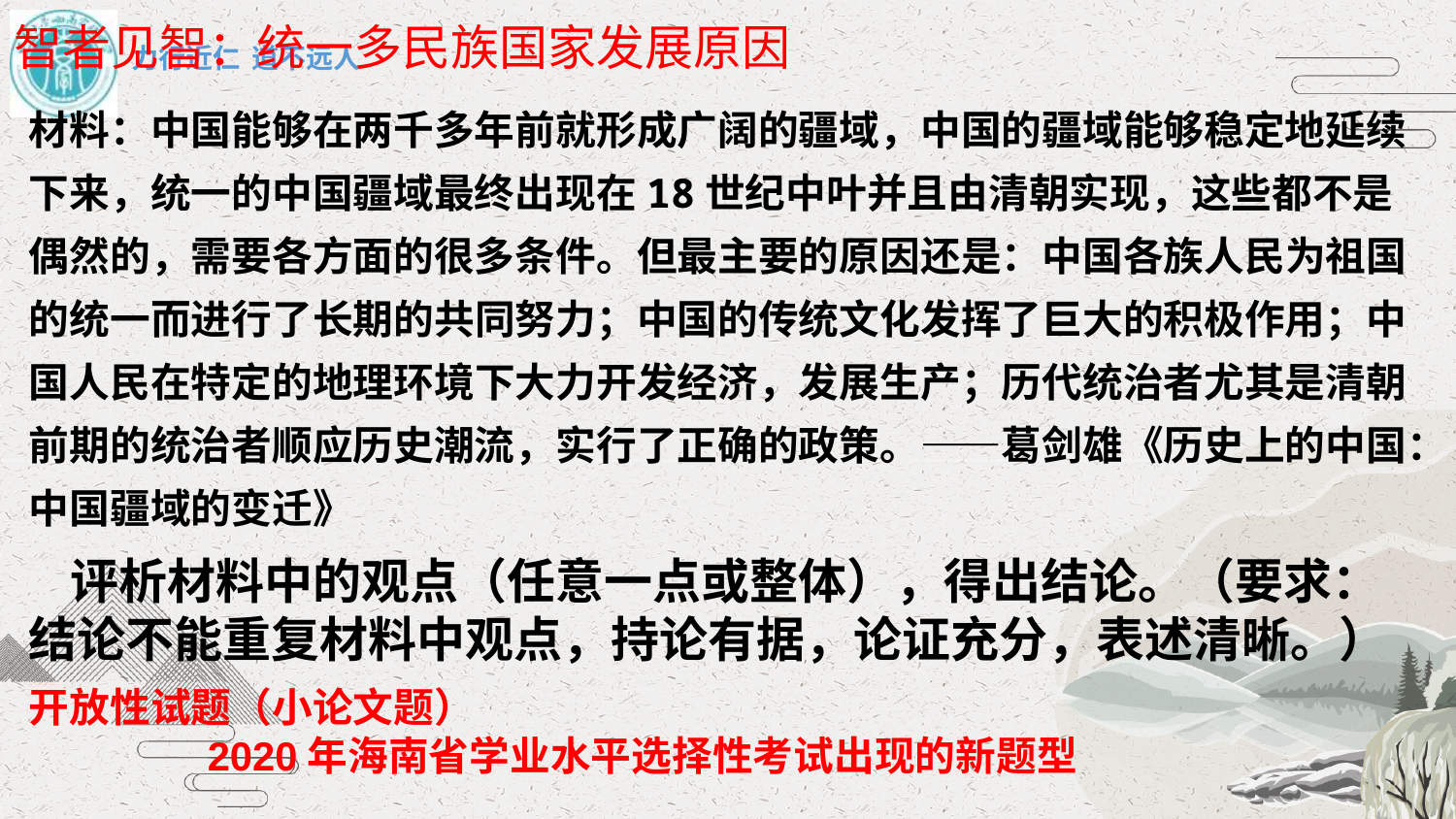

智者见智：统一多民族国家发展原因
材料：中国能够在两千多年前就形成广阔的疆域，中国的疆域能够稳定地延续下来，统一的中国疆域最终出现在18世纪中叶并且由清朝实现，这些都不是偶然的，需要各方面的很多条件。但最主要的原因还是：中国各族人民为祖国的统一而进行了长期的共同努力；中国的传统文化发挥了巨大的积极作用；中国人民在特定的地理环境下大力开发经济，发展生产；历代统治者尤其是清朝前期的统治者顺应历史潮流，实行了正确的政策。——葛剑雄《历史上的中国：中国疆域的变迁》
    评析材料中的观点（任意一点或整体），得出结论。（要求：结论不能重复材料中观点，持论有据，论证充分，表述清晰。）
开放性试题（小论文题）
                2020年海南省学业水平选择性考试出现的新题型